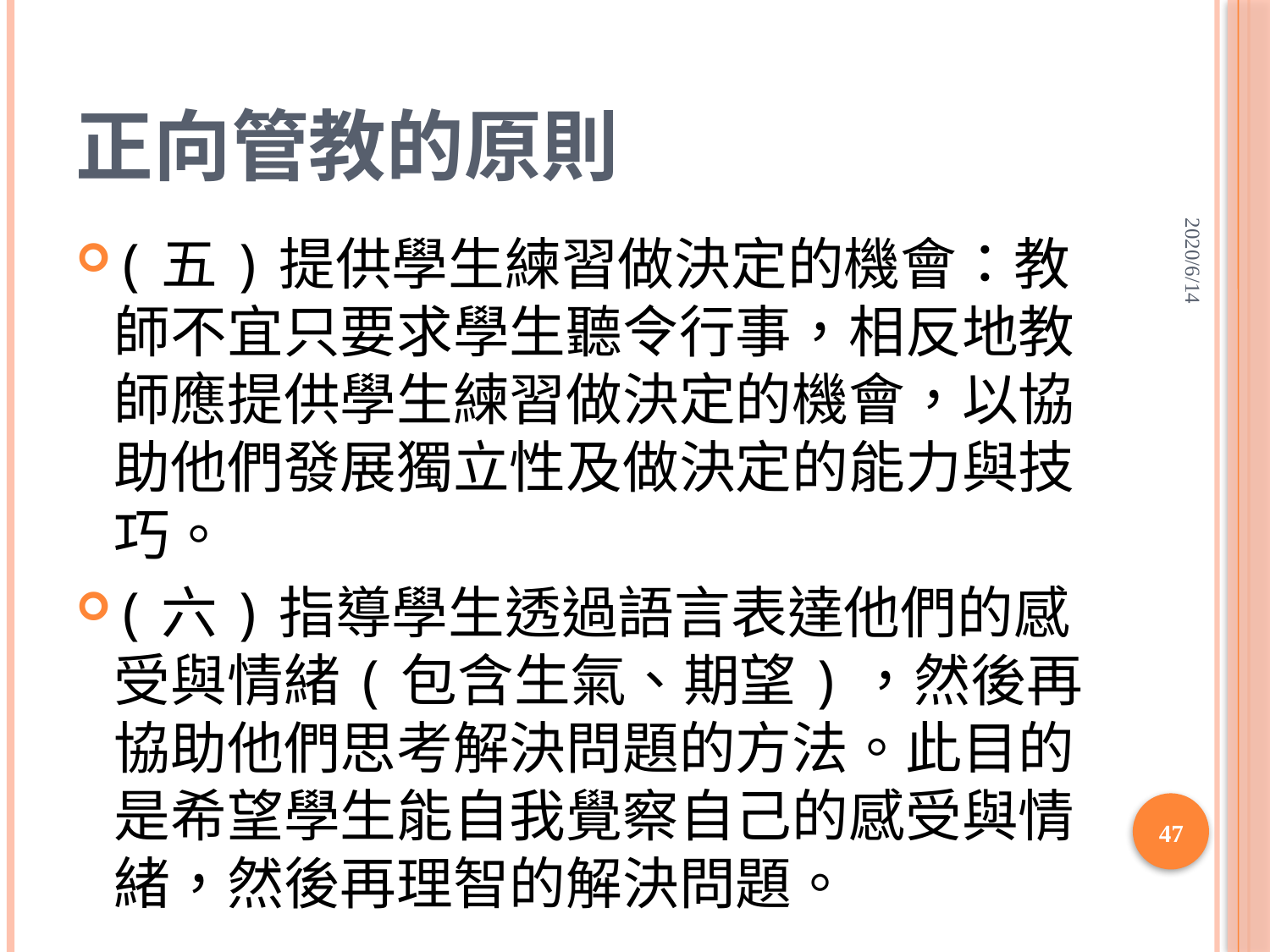

# 正向管教的原則
2020/6/14
(五)提供學生練習做決定的機會：教師不宜只要求學生聽令行事，相反地教師應提供學生練習做決定的機會，以協助他們發展獨立性及做決定的能力與技巧。
(六)指導學生透過語言表達他們的感受與情緒(包含生氣、期望)，然後再協助他們思考解決問題的方法。此目的是希望學生能自我覺察自己的感受與情緒，然後再理智的解決問題。
47